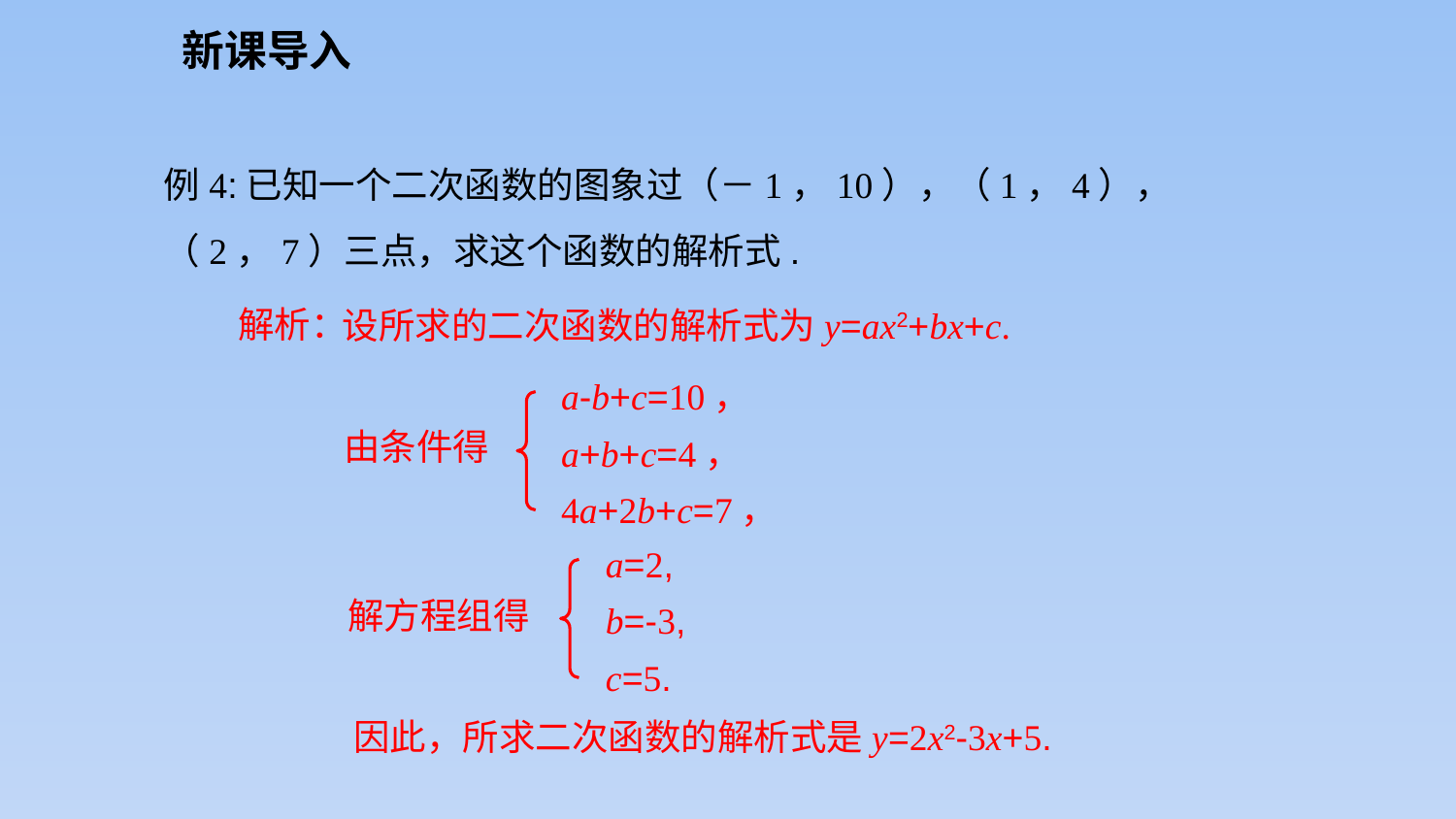

新课导入
例4:已知一个二次函数的图象过（－1，10），（1，4），（2，7）三点，求这个函数的解析式.
解析：
设所求的二次函数的解析式为y=ax2+bx+c.
a-b+c=10，
a+b+c=4，
4a+2b+c=7，

由条件得
a=2,
b=-3,
c=5.

解方程组得
因此，所求二次函数的解析式是y=2x2-3x+5.